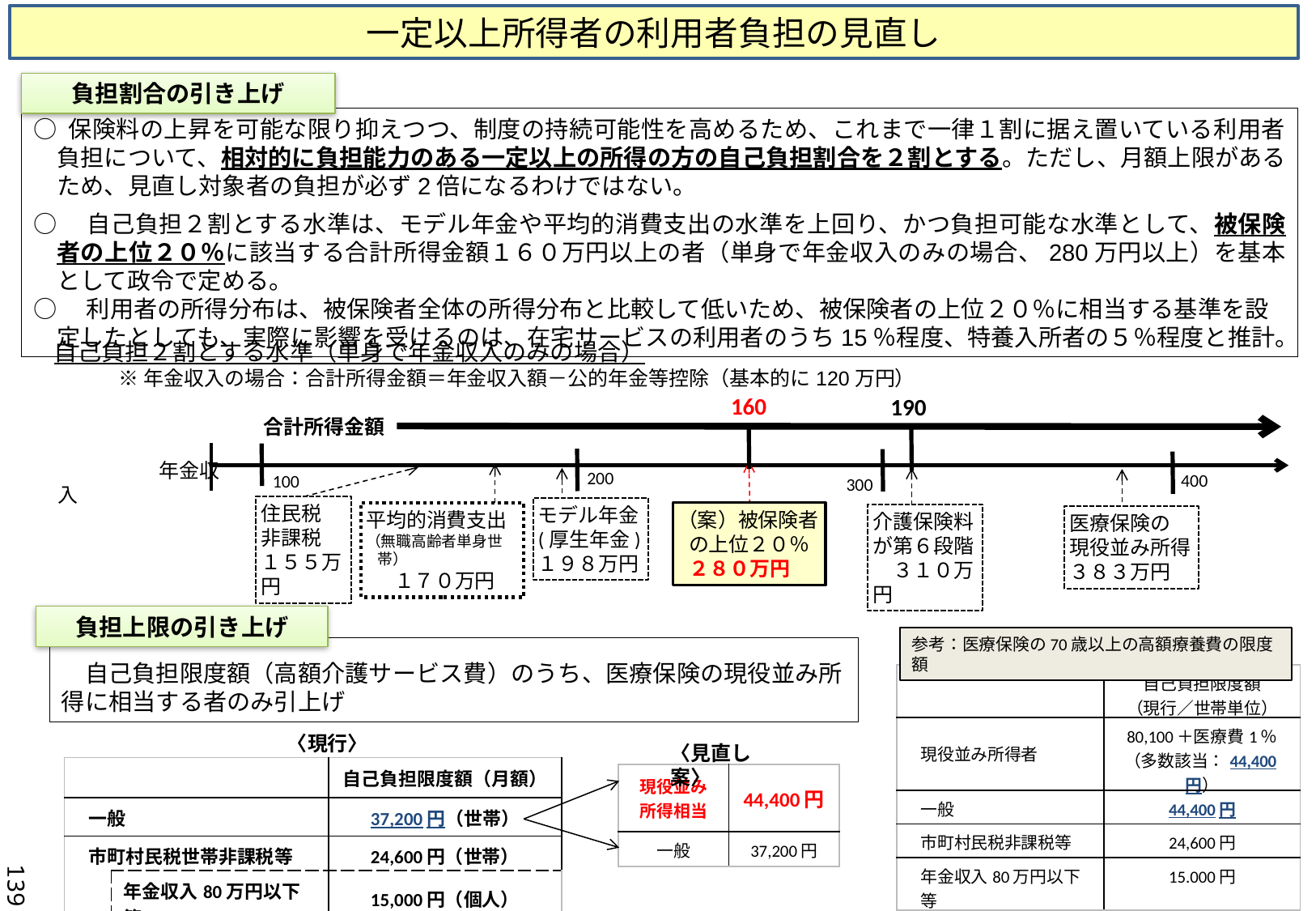

一定以上所得者の利用者負担の見直し
負担割合の引き上げ
○ 保険料の上昇を可能な限り抑えつつ、制度の持続可能性を高めるため、これまで一律１割に据え置いている利用者負担について、相対的に負担能力のある一定以上の所得の方の自己負担割合を２割とする。ただし、月額上限があるため、見直し対象者の負担が必ず2倍になるわけではない。
○　自己負担２割とする水準は、モデル年金や平均的消費支出の水準を上回り、かつ負担可能な水準として、被保険者の上位２０％に該当する合計所得金額１６０万円以上の者（単身で年金収入のみの場合、280万円以上）を基本として政令で定める。
○　利用者の所得分布は、被保険者全体の所得分布と比較して低いため、被保険者の上位２０％に相当する基準を設定したとしても、実際に影響を受けるのは、在宅サービスの利用者のうち15％程度、特養入所者の５％程度と推計。
自己負担２割とする水準（単身で年金収入のみの場合）
※年金収入の場合：合計所得金額＝年金収入額－公的年金等控除（基本的に120万円）
160
190
合計所得金額
　　　　　年金収入

200
100
300
400
住民税
非課税
１５５万円
モデル年金
(厚生年金)
１９８万円
平均的消費支出
（無職高齢者単身世帯）
１７０万円
（案）被保険者の上位２０％
２８０万円
介護保険料が第６段階
　３１０万円
医療保険の
現役並み所得
３８３万円
負担上限の引き上げ
参考：医療保険の70歳以上の高額療養費の限度額

　自己負担限度額（高額介護サービス費）のうち、医療保険の現役並み所得に相当する者のみ引上げ
|  | 自己負担限度額 （現行／世帯単位） |
| --- | --- |
| 現役並み所得者 | 80,100＋医療費1％ （多数該当：44,400円） |
| 一般 | 44,400円 |
| 市町村民税非課税等 | 24,600円 |
| 年金収入80万円以下等 | 15.000円 |
〈現行〉
〈見直し案〉
|  |  | 自己負担限度額（月額） |
| --- | --- | --- |
| 一般 |  | 37,200円（世帯） |
| 市町村民税世帯非課税等 |  | 24,600円（世帯） |
|  | 年金収入80万円以下等 | 15,000円（個人） |
| 現役並み 所得相当 | 44,400円 |
| --- | --- |
| 一般 | 37,200円 |
139